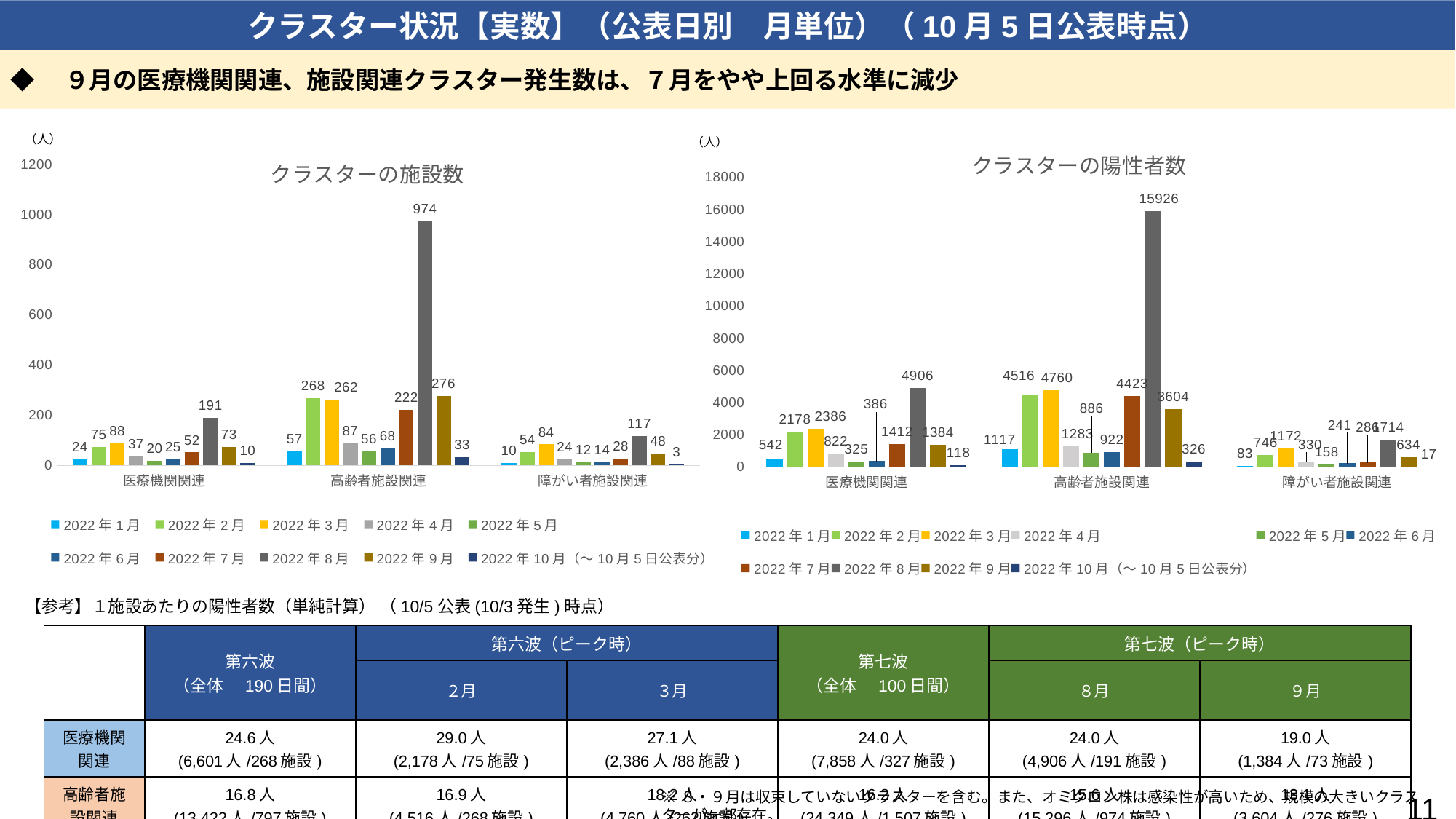

クラスター状況【実数】（公表日別　月単位）（10月5日公表時点）
◆　９月の医療機関関連、施設関連クラスター発生数は、７月をやや上回る水準に減少
（人）
（人）

### Chart: クラスターの施設数

| Category | 2022年1月 | 2022年2月 | 2022年3月 | 2022年4月 | 2022年5月 | 2022年6月 | 2022年7月 | 2022年8月 | 2022年9月 | 2022年10月（～10月5日公表分） |
|---|---|---|---|---|---|---|---|---|---|---|
| 医療機関関連 | 24.0 | 75.0 | 88.0 | 37.0 | 20.0 | 25.0 | 52.0 | 191.0 | 73.0 | 10.0 |
| 高齢者施設関連 | 57.0 | 268.0 | 262.0 | 87.0 | 56.0 | 68.0 | 222.0 | 974.0 | 276.0 | 33.0 |
| 障がい者施設関連 | 10.0 | 54.0 | 84.0 | 24.0 | 12.0 | 14.0 | 28.0 | 117.0 | 48.0 | 3.0 |

### Chart: クラスターの陽性者数

| Category | 2022年1月 | 2022年2月 | 2022年3月 | 2022年4月 | 2022年5月 | 2022年6月 | 2022年7月 | 2022年8月 | 2022年9月 | 2022年10月（～10月5日公表分） |
|---|---|---|---|---|---|---|---|---|---|---|
| 医療機関関連 | 542.0 | 2178.0 | 2386.0 | 822.0 | 325.0 | 386.0 | 1412.0 | 4906.0 | 1384.0 | 118.0 |
| 高齢者施設関連 | 1117.0 | 4516.0 | 4760.0 | 1283.0 | 886.0 | 922.0 | 4423.0 | 15926.0 | 3604.0 | 326.0 |
| 障がい者施設関連 | 83.0 | 746.0 | 1172.0 | 330.0 | 158.0 | 241.0 | 286.0 | 1714.0 | 634.0 | 17.0 |
【参考】１施設あたりの陽性者数（単純計算） （10/5公表(10/3発生)時点）
|  | 第六波 （全体　190日間） | 第六波（ピーク時） |  | 第七波 （全体　100日間） | 第七波（ピーク時） |  |
| --- | --- | --- | --- | --- | --- | --- |
|  |  | ２月 | ３月 |  | ８月 | ９月 |
| 医療機関 関連 | 24.6人 (6,601人/268施設) | 29.0人 (2,178人/75施設) | 27.1人 (2,386人/88施設) | 24.0人 (7,858人/327施設) | 24.0人 (4,906人/191施設) | 19.0人 (1,384人/73施設) |
| 高齢者施設関連 | 16.8人 (13,422人/797施設) | 16.9人 (4,516人/268施設) | 18.2人 (4,760人/262施設) | 16.2人 (24,349人/1,507施設) | 15.6人 (15,296人/974施設) | 13.1人 (3,604人/276施設) |
※８・９月は収束していないクラスターを含む。また、オミクロン株は感染性が高いため、規模の大きいクラスターが一部存在。
11